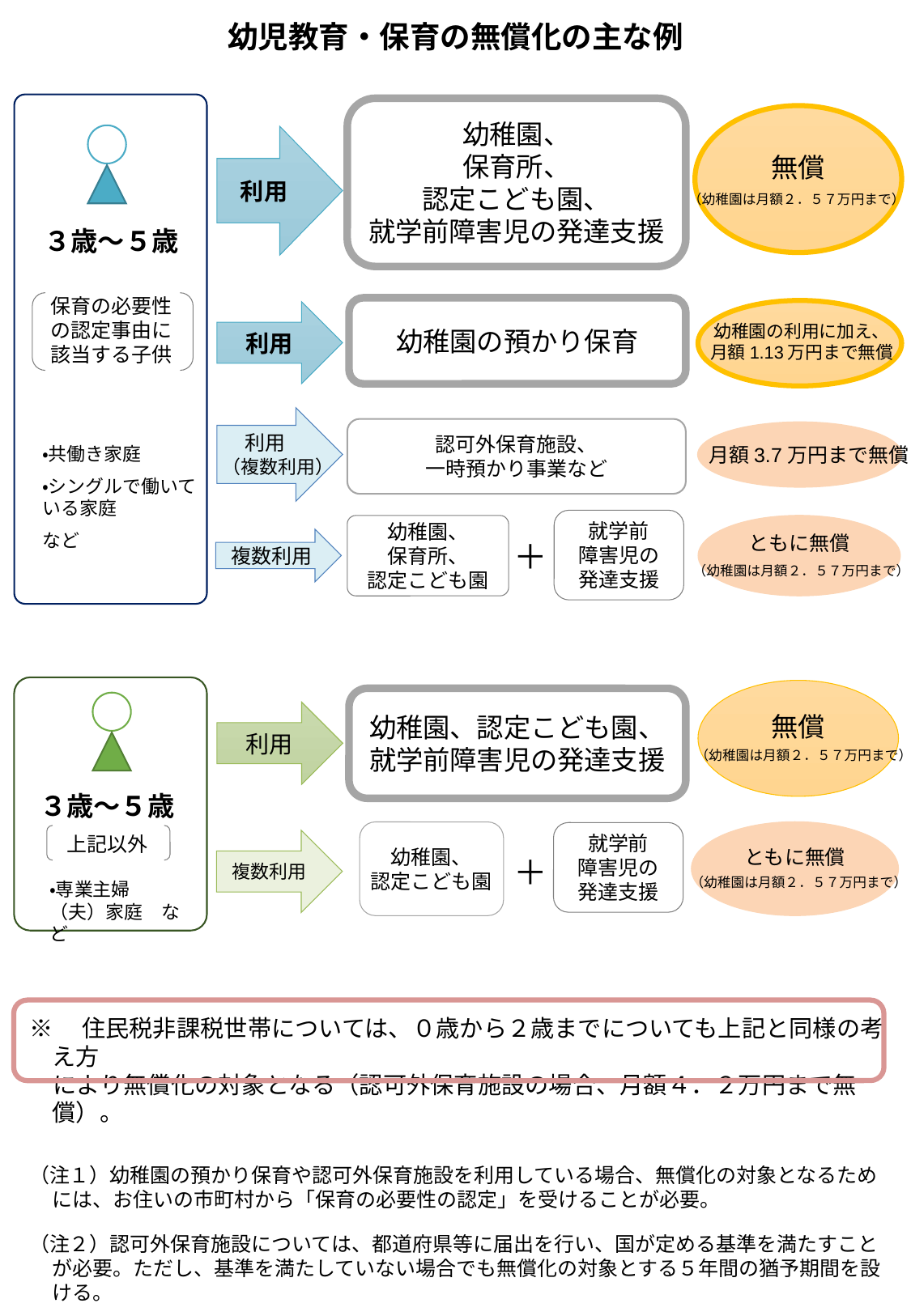

幼児教育・保育の無償化の主な例

幼稚園、
保育所、
認定こども園、
就学前障害児の発達支援
無償

利用
（幼稚園は月額２．５７万円まで）
３歳～５歳

保育の必要性の認定事由に該当する子供

幼稚園の預かり保育

利用
幼稚園の利用に加え、
月額1.13万円まで無償
利用

認可外保育施設、
一時預かり事業など

・共働き家庭
・シングルで働いている家庭
など
月額3.7万円まで無償
（複数利用）
就学前
障害児の発達支援

幼稚園、
保育所、
認定こども園
ともに無償
複数利用
＋
（幼稚園は月額２．５７万円まで）

無償

幼稚園、認定こども園、
就学前障害児の発達支援

利用
（幼稚園は月額２．５７万円まで）
３歳～５歳
上記以外
ともに無償

就学前
障害児の発達支援

複数利用
幼稚園、
認定こども園
＋
（幼稚園は月額２．５７万円まで）
・専業主婦（夫）家庭　など

※　住民税非課税世帯については、０歳から２歳までについても上記と同様の考え方
　により無償化の対象となる（認可外保育施設の場合、月額４．２万円まで無償）。

（注１）幼稚園の預かり保育や認可外保育施設を利用している場合、無償化の対象となるためには、お住いの市町村から「保育の必要性の認定」を受けることが必要。

（注２）認可外保育施設については、都道府県等に届出を行い、国が定める基準を満たすことが必要。ただし、基準を満たしていない場合でも無償化の対象とする５年間の猶予期間を設ける。

（注３）例に記載はないが、地域型保育も対象。また、企業主導型保育事業（標準的な利用料）も対象。